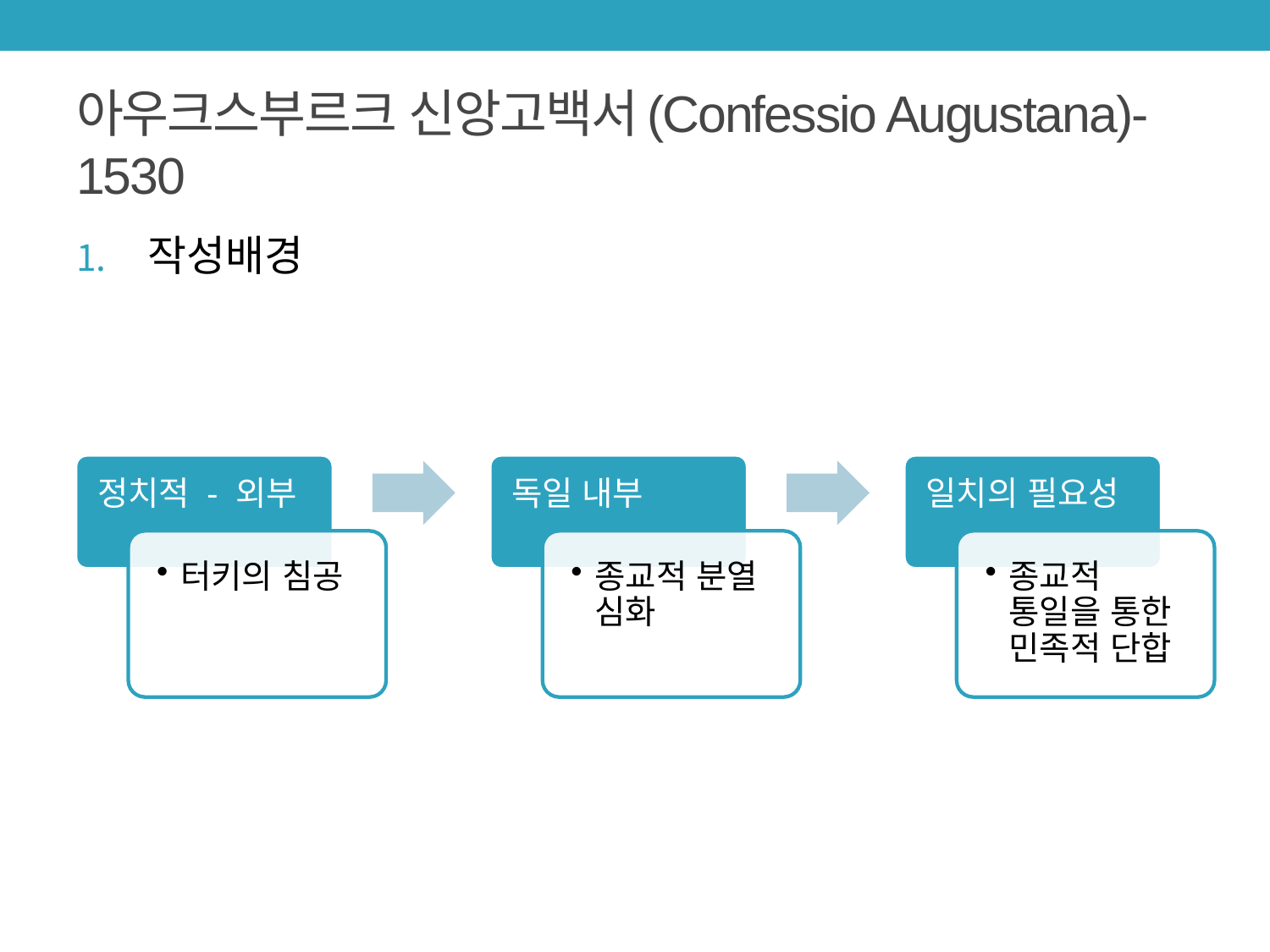

# 아우크스부르크 신앙고백서(Confessio Augustana)- 1530
작성배경
정치적 - 외부
터키의 침공

독일 내부
종교적 분열 심화

일치의 필요성
종교적 통일을 통한 민족적 단합